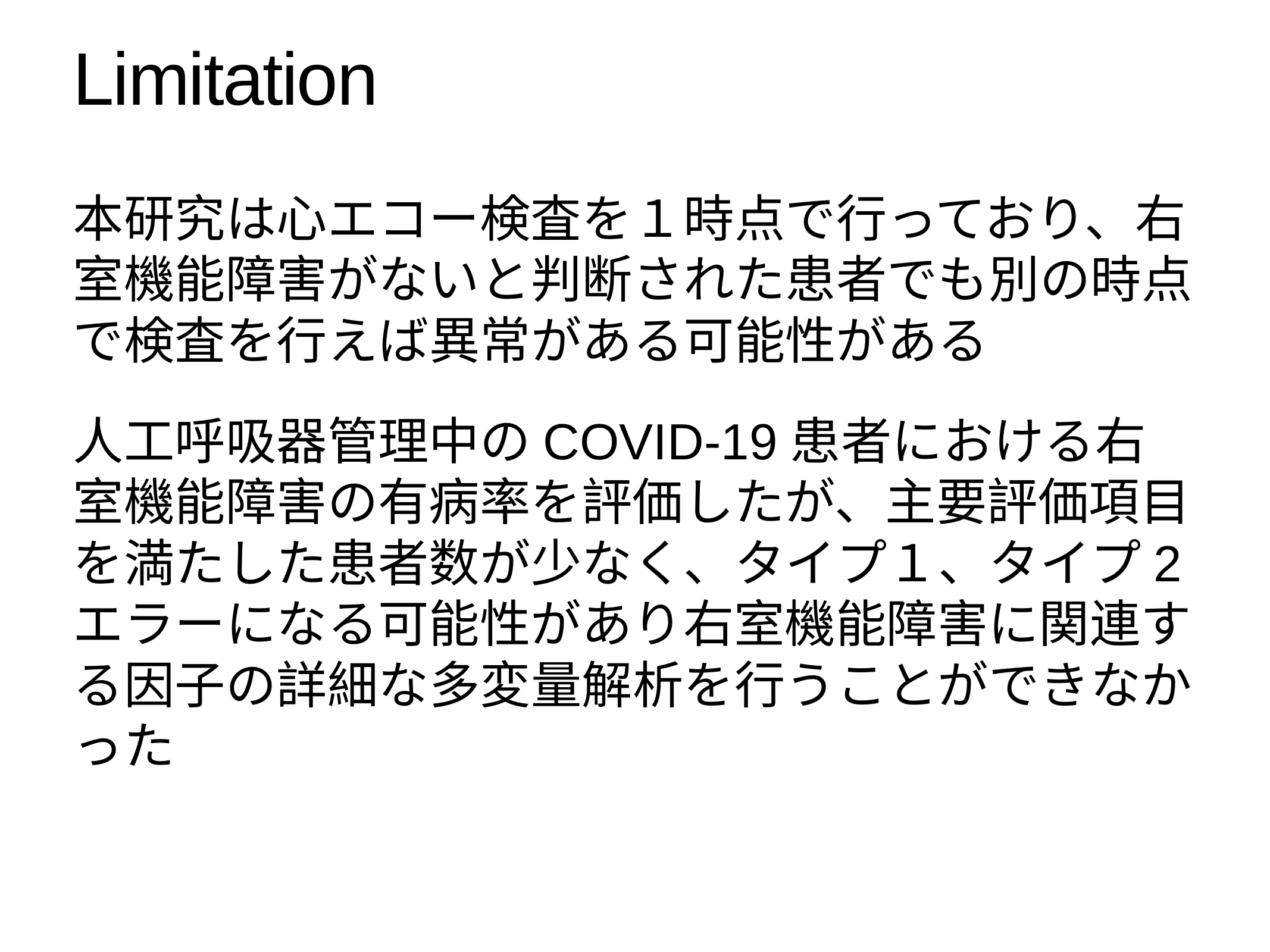

# Limitation
本研究は心エコー検査を１時点で行っており、右室機能障害がないと判断された患者でも別の時点で検査を行えば異常がある可能性がある
人工呼吸器管理中のCOVID-19患者における右室機能障害の有病率を評価したが、主要評価項目を満たした患者数が少なく、タイプ１、タイプ2エラーになる可能性があり右室機能障害に関連する因子の詳細な多変量解析を行うことができなかった